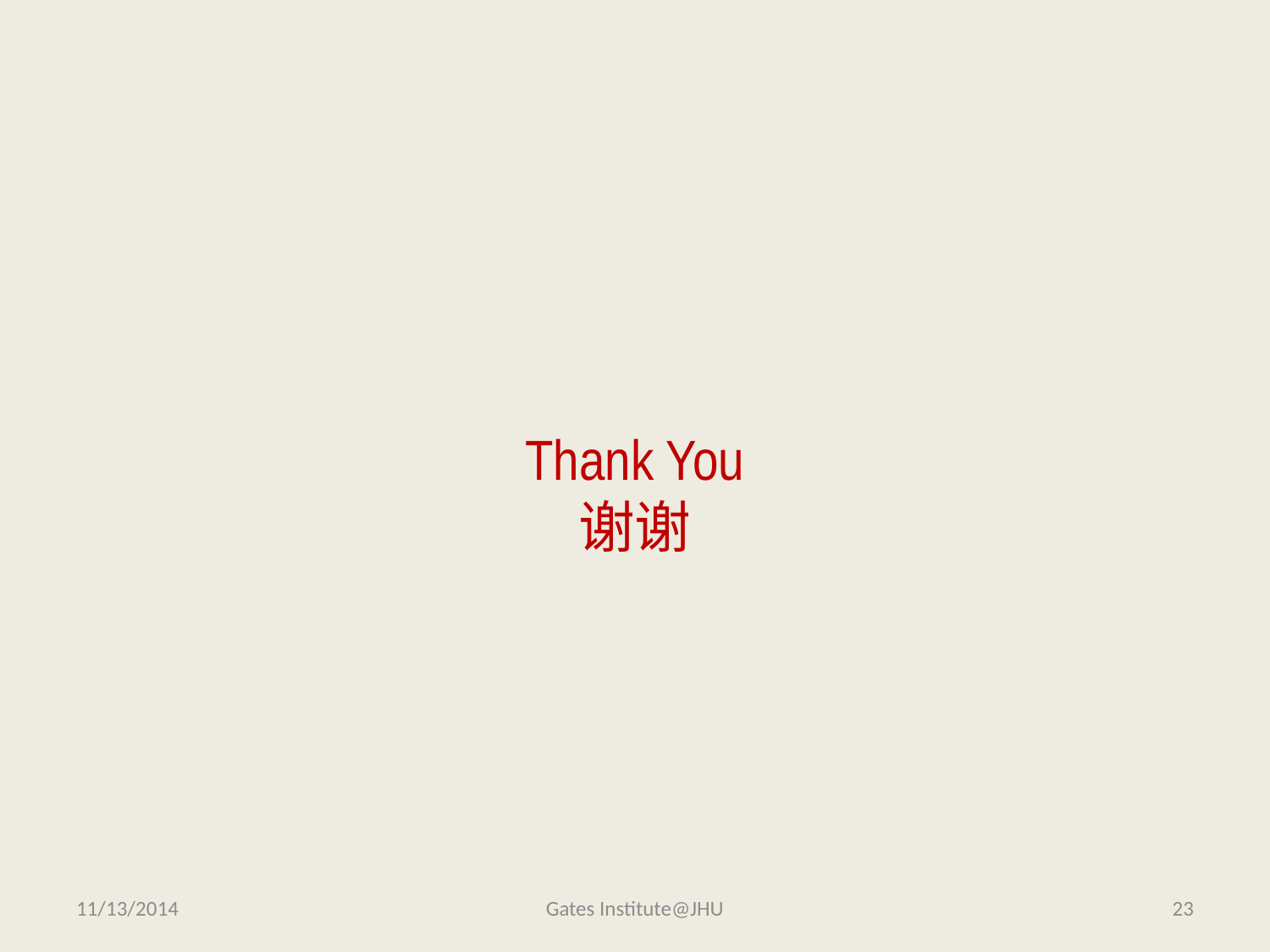

# Thank You 谢谢
11/13/2014
Gates Institute@JHU
23